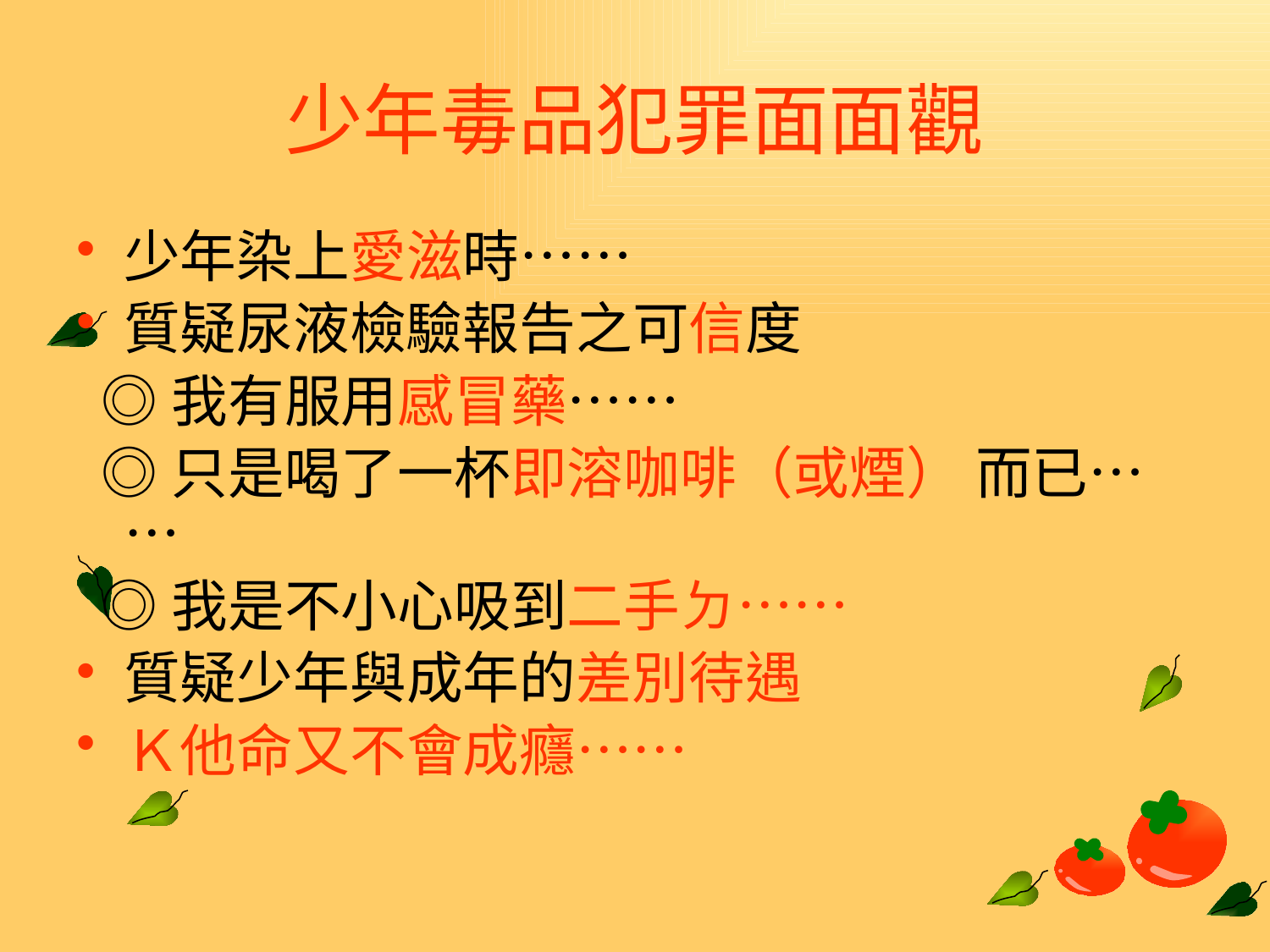

# 少年毒品犯罪面面觀
少年染上愛滋時……
質疑尿液檢驗報告之可信度
  ◎我有服用感冒藥……
  ◎只是喝了一杯即溶咖啡（或煙） 而已……
  ◎我是不小心吸到二手ㄉ……
質疑少年與成年的差別待遇
Ｋ他命又不會成癮……